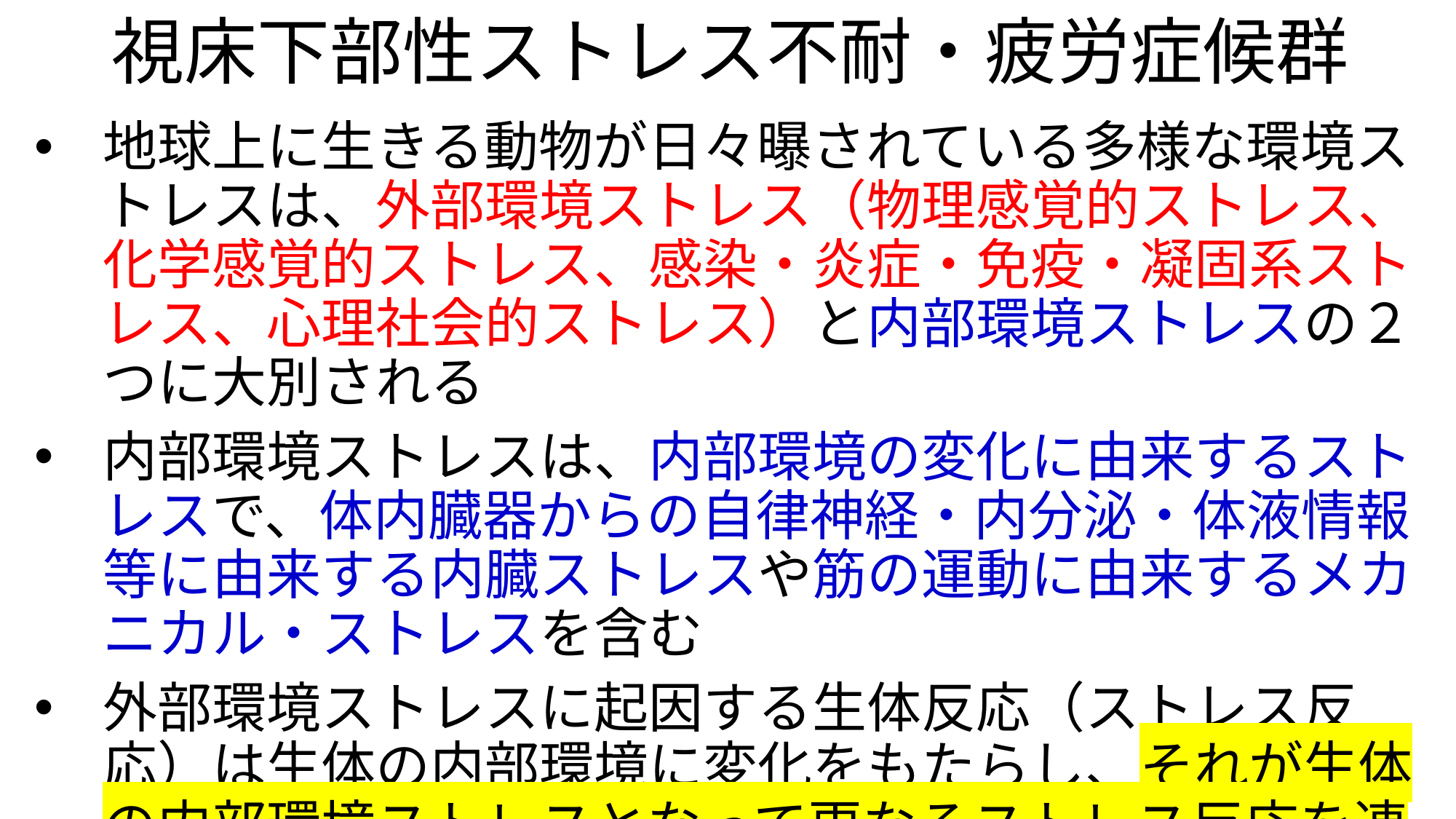

# 視床下部性ストレス不耐・疲労症候群
地球上に生きる動物が日々曝されている多様な環境ストレスは、外部環境ストレス（物理感覚的ストレス、化学感覚的ストレス、感染・炎症・免疫・凝固系ストレス、心理社会的ストレス）と内部環境ストレスの２つに大別される
内部環境ストレスは、内部環境の変化に由来するストレスで、体内臓器からの自律神経・内分泌・体液情報等に由来する内臓ストレスや筋の運動に由来するメカニカル・ストレスを含む
外部環境ストレスに起因する生体反応（ストレス反応）は生体の内部環境に変化をもたらし、それが生体の内部環境ストレスとなって更なるストレス反応を連鎖的に生じる